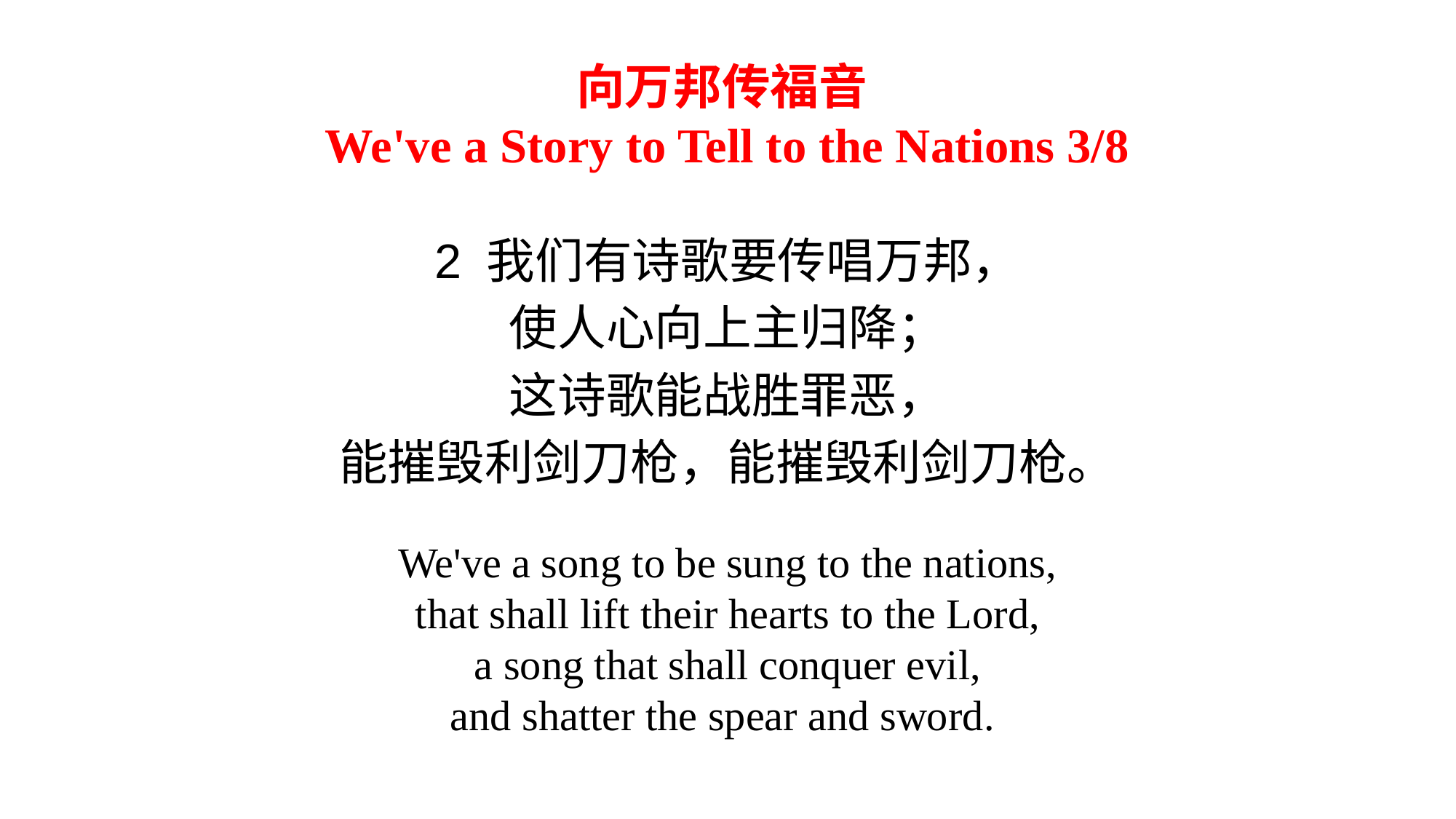

向万邦传福音
We've a Story to Tell to the Nations 3/8
2 我们有诗歌要传唱万邦，
使人心向上主归降；
这诗歌能战胜罪恶，
能摧毁利剑刀枪，能摧毁利剑刀枪。

We've a song to be sung to the nations,
that shall lift their hearts to the Lord,
a song that shall conquer evil,
and shatter the spear and sword.